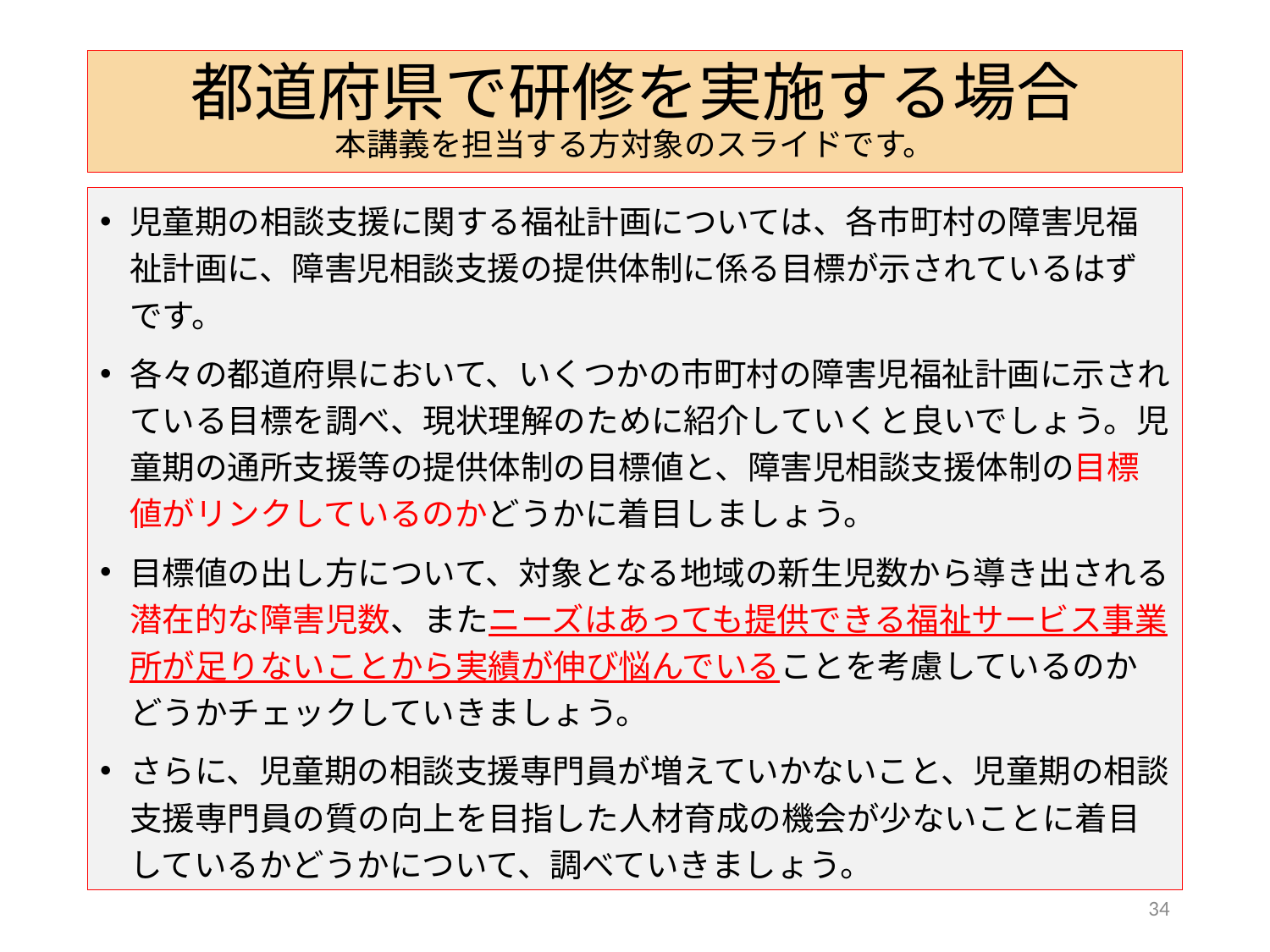

# 都道府県で研修を実施する場合 本講義を担当する方対象のスライドです。
児童期の相談支援に関する福祉計画については、各市町村の障害児福祉計画に、障害児相談支援の提供体制に係る目標が示されているはずです。
各々の都道府県において、いくつかの市町村の障害児福祉計画に示されている目標を調べ、現状理解のために紹介していくと良いでしょう。児童期の通所支援等の提供体制の目標値と、障害児相談支援体制の目標値がリンクしているのかどうかに着目しましょう。
目標値の出し方について、対象となる地域の新生児数から導き出される潜在的な障害児数、またニーズはあっても提供できる福祉サービス事業所が足りないことから実績が伸び悩んでいることを考慮しているのかどうかチェックしていきましょう。
さらに、児童期の相談支援専門員が増えていかないこと、児童期の相談支援専門員の質の向上を目指した人材育成の機会が少ないことに着目しているかどうかについて、調べていきましょう。
34